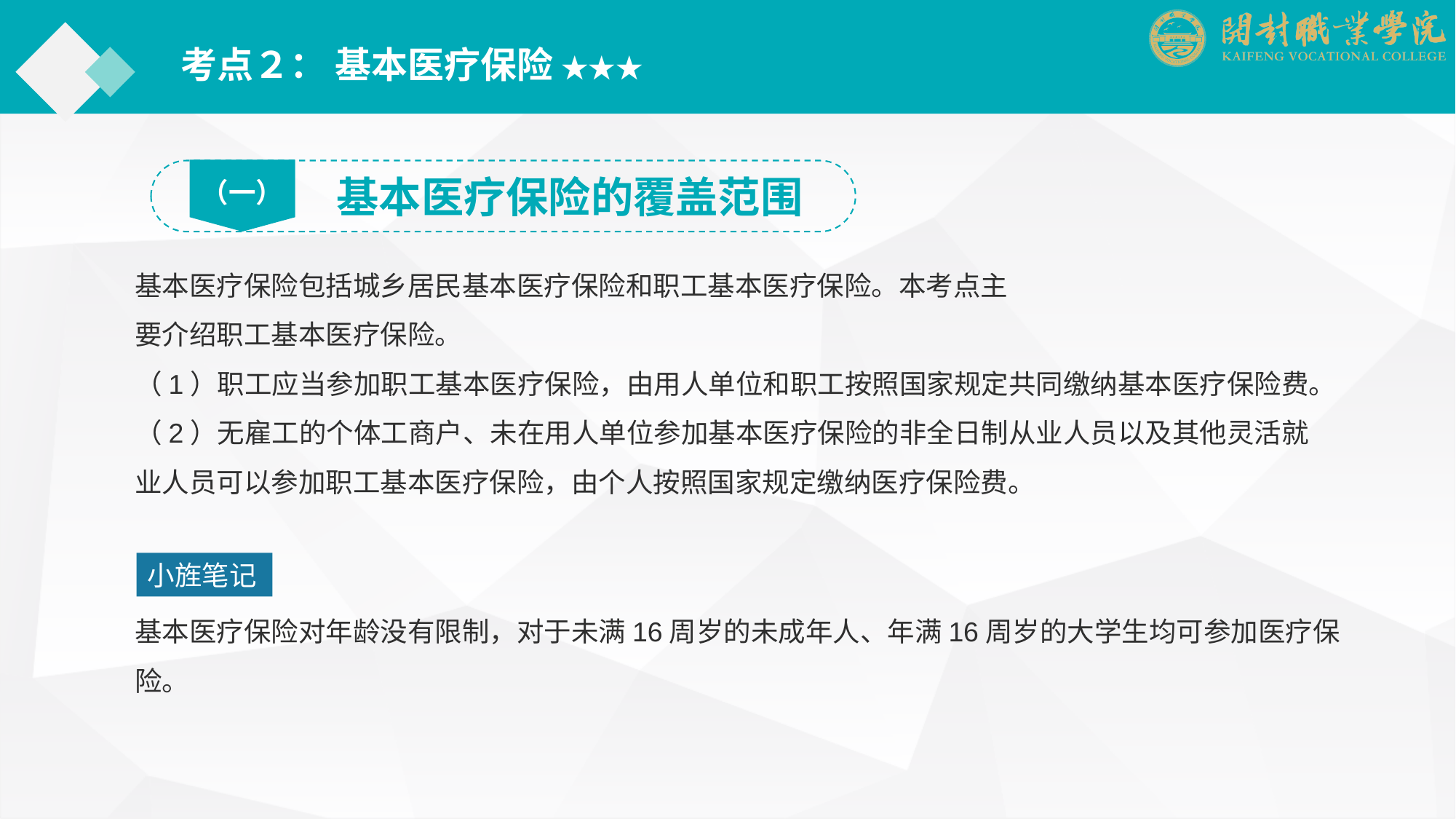

考点２： 基本医疗保险 ★★★
（一）

基本医疗保险的覆盖范围
基本医疗保险包括城乡居民基本医疗保险和职工基本医疗保险。本考点主
要介绍职工基本医疗保险。
（1）职工应当参加职工基本医疗保险，由用人单位和职工按照国家规定共同缴纳基本医疗保险费。
（2）无雇工的个体工商户、未在用人单位参加基本医疗保险的非全日制从业人员以及其他灵活就业人员可以参加职工基本医疗保险，由个人按照国家规定缴纳医疗保险费。
小旌笔记
基本医疗保险对年龄没有限制，对于未满16周岁的未成年人、年满16周岁的大学生均可参加医疗保险。